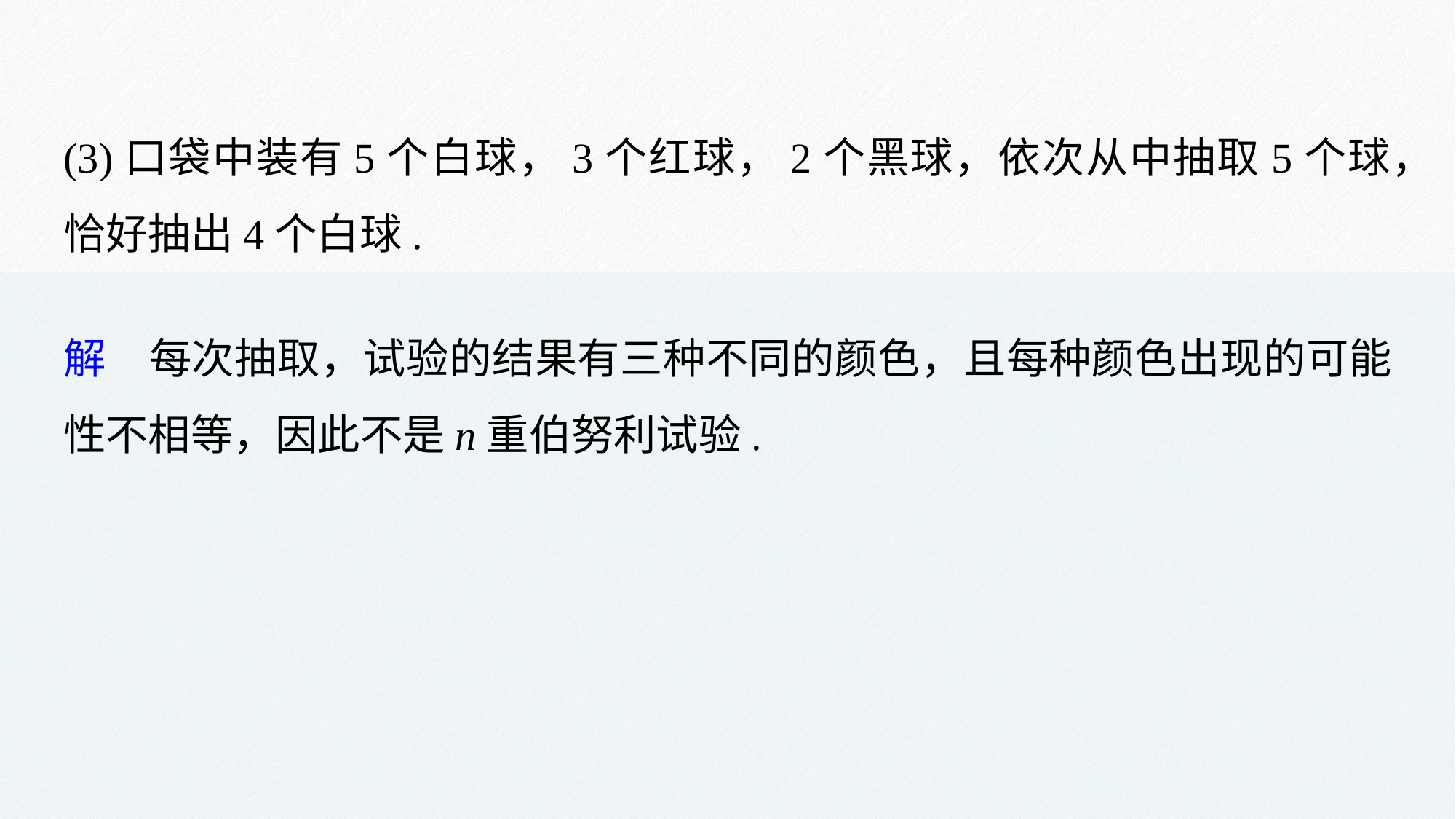

(3)口袋中装有5个白球，3个红球，2个黑球，依次从中抽取5个球，恰好抽出4个白球.
解　每次抽取，试验的结果有三种不同的颜色，且每种颜色出现的可能性不相等，因此不是n重伯努利试验.